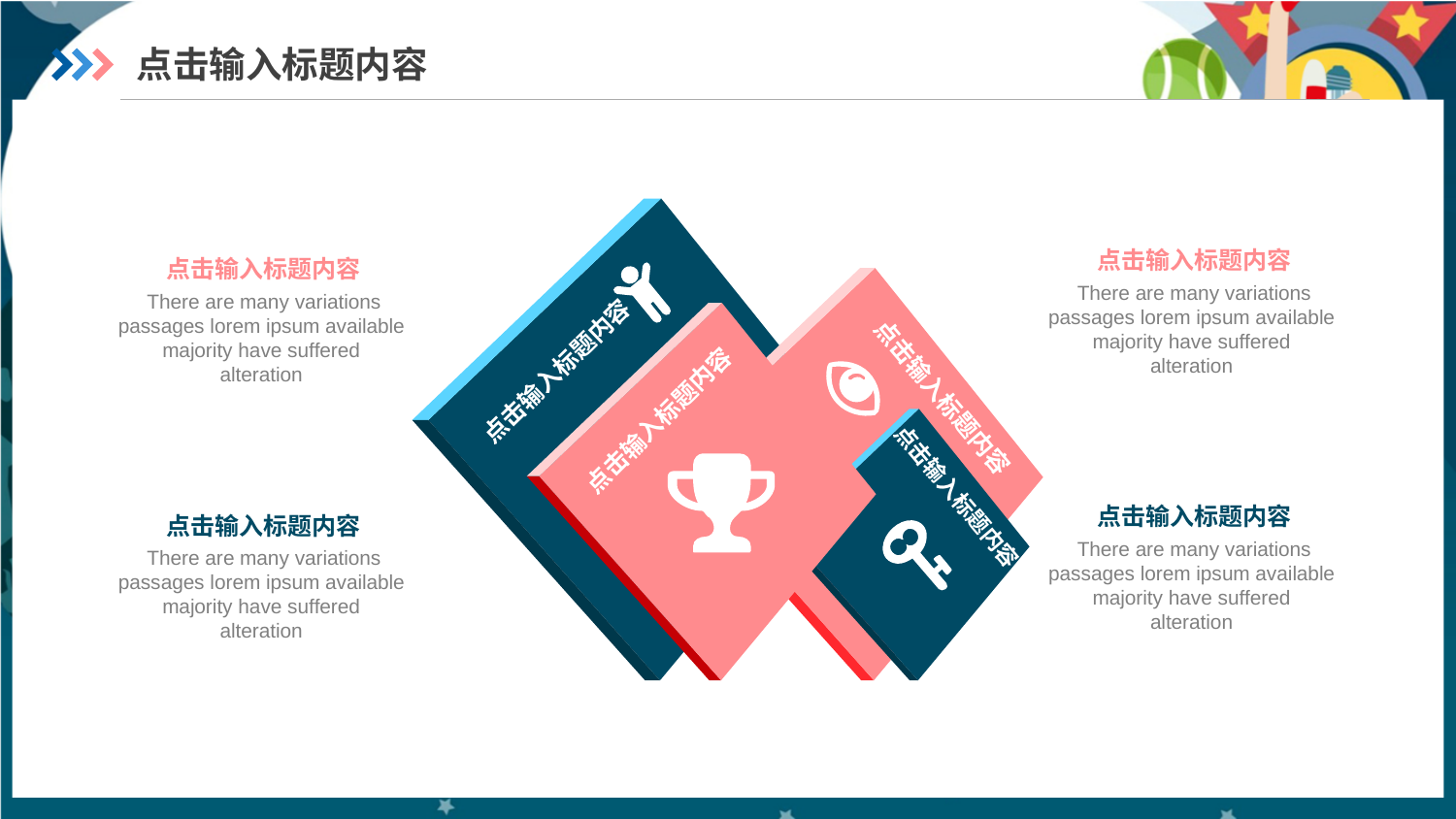

点击输入标题内容

点击输入标题内容
There are many variations passages lorem ipsum available  majority have suffered
alteration
点击输入标题内容
There are many variations passages lorem ipsum available  majority have suffered
alteration

点击输入标题内容

点击输入标题内容
点击输入标题内容

点击输入标题内容
点击输入标题内容
There are many variations passages lorem ipsum available  majority have suffered
alteration
点击输入标题内容
There are many variations passages lorem ipsum available  majority have suffered
alteration